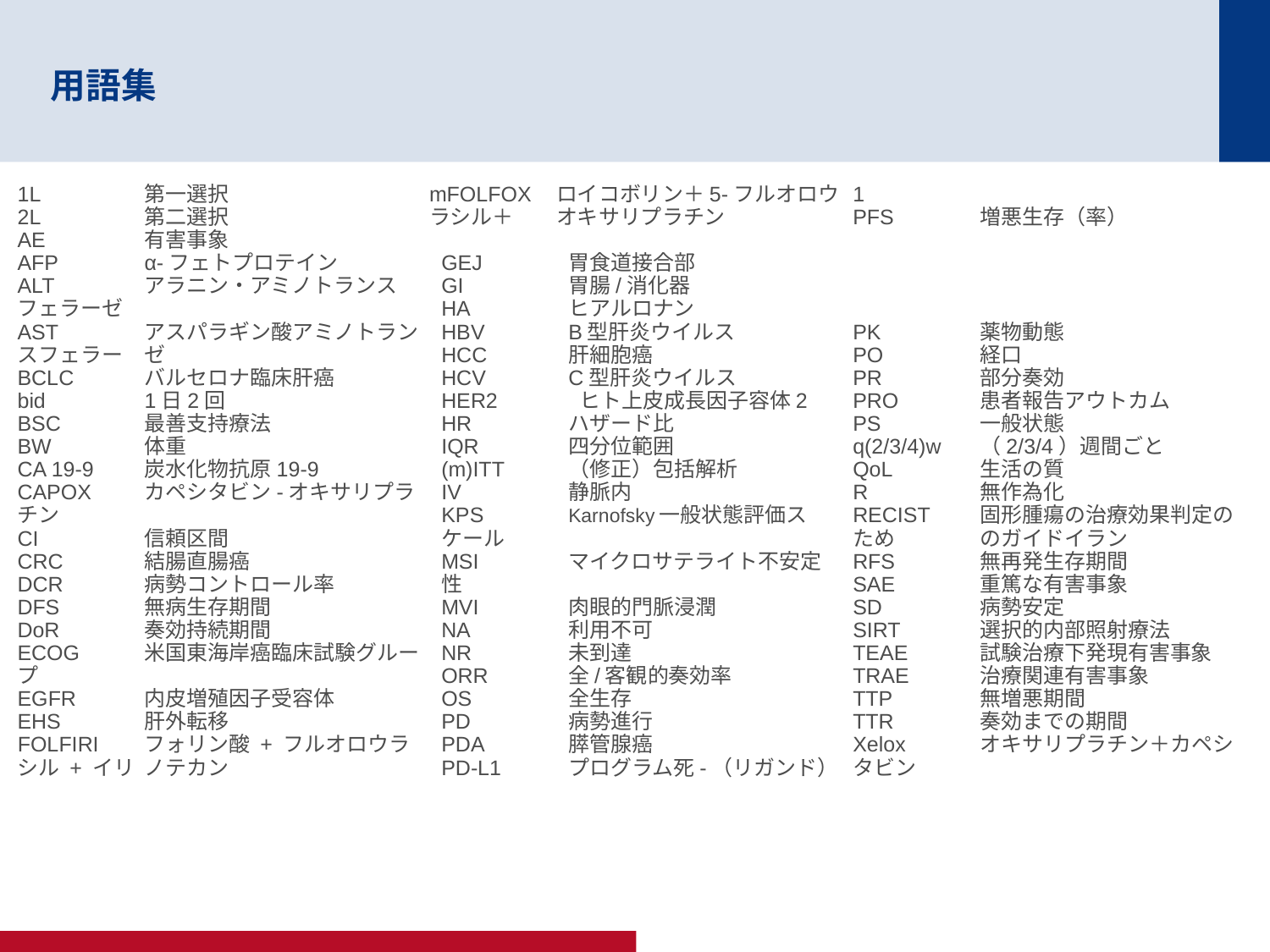

# 用語集
1L	第一選択
2L	第二選択
AE	有害事象
AFP	α-フェトプロテイン
ALT	アラニン・アミノトランスフェラーゼ
AST	アスパラギン酸アミノトランスフェラー	ゼ
BCLC	バルセロナ臨床肝癌
bid	1日2回
BSC	最善支持療法
BW	体重
CA 19-9	炭水化物抗原19-9
CAPOX	カペシタビン-オキサリプラチン
CI	信頼区間
CRC	結腸直腸癌
DCR	病勢コントロール率
DFS	無病生存期間
DoR	奏効持続期間
ECOG	米国東海岸癌臨床試験グループ
EGFR	内皮増殖因子受容体
EHS	肝外転移
FOLFIRI	フォリン酸 + フルオロウラシル + イリ	ノテカン
mFOLFOX	ロイコボリン＋5-フルオロウラシル＋	オキサリプラチン

GEJ	胃食道接合部
GI	胃腸/消化器
HA	ヒアルロナン
HBV	B型肝炎ウイルス
HCC	肝細胞癌
HCV	C型肝炎ウイルス
HER2	 ヒト上皮成長因子容体2
HR	ハザード比
IQR	四分位範囲
(m)ITT	（修正）包括解析
IV	静脈内
KPS	Karnofsky一般状態評価スケール
MSI	マイクロサテライト不安定性
MVI	肉眼的門脈浸潤
NA	利用不可
NR	未到達
ORR	全/客観的奏効率
OS	全生存
PD	病勢進行
PDA	膵管腺癌
PD-L1	プログラム死-（リガンド）1
PFS	増悪生存（率）

PK 	薬物動態
PO	経口
PR	部分奏効
PRO	患者報告アウトカム
PS	一般状態
q(2/3/4)w	（2/3/4）週間ごと
QoL	生活の質
R	無作為化
RECIST	固形腫瘍の治療効果判定のため	のガイドイラン
RFS	無再発生存期間
SAE	重篤な有害事象
SD	病勢安定
SIRT	選択的内部照射療法
TEAE	試験治療下発現有害事象
TRAE	治療関連有害事象
TTP	無増悪期間
TTR	奏効までの期間
Xelox	オキサリプラチン＋カペシタビン